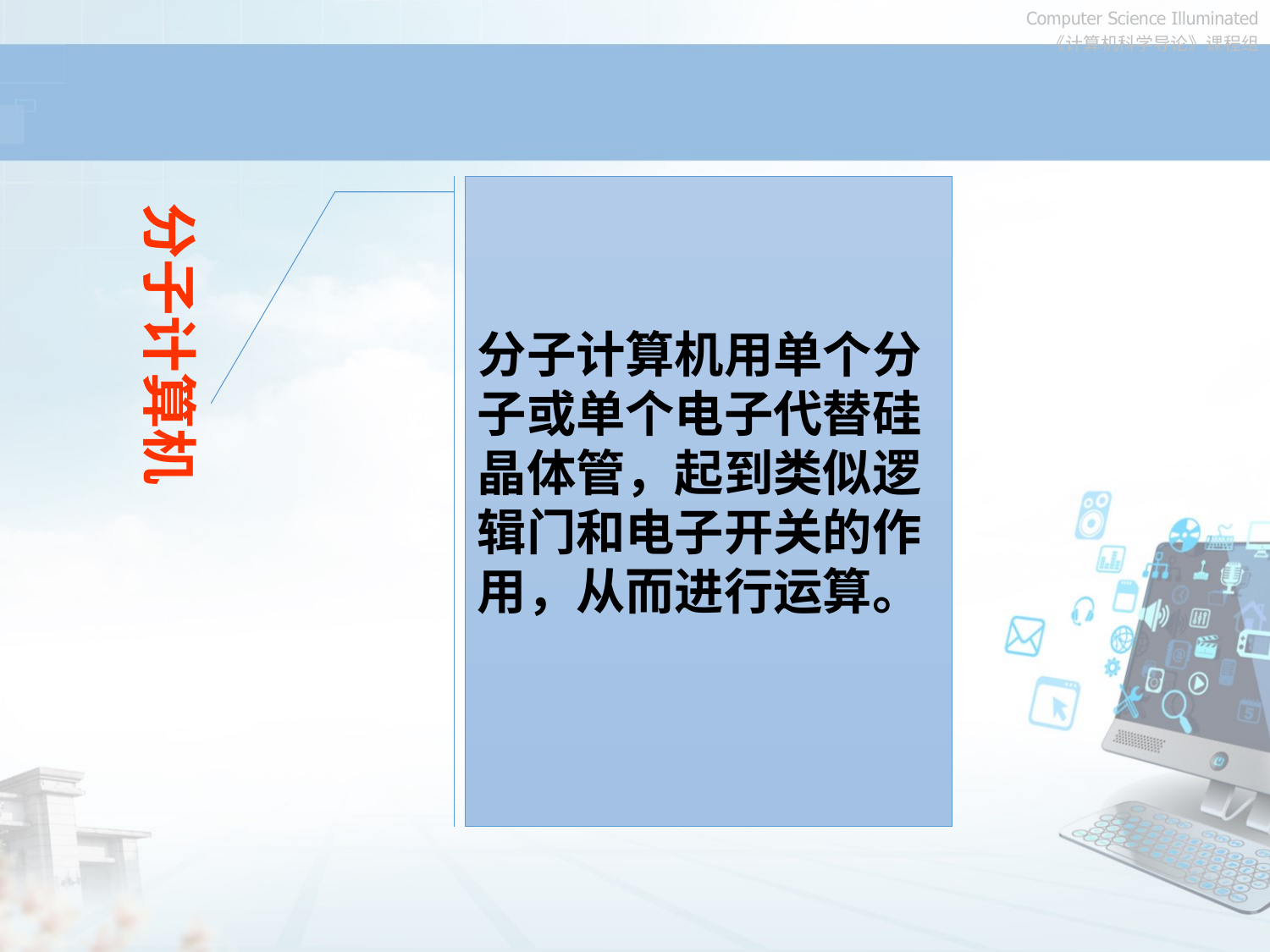

分子计算机用单个分子或单个电子代替硅晶体管，起到类似逻辑门和电子开关的作用，从而进行运算。

分子计算机